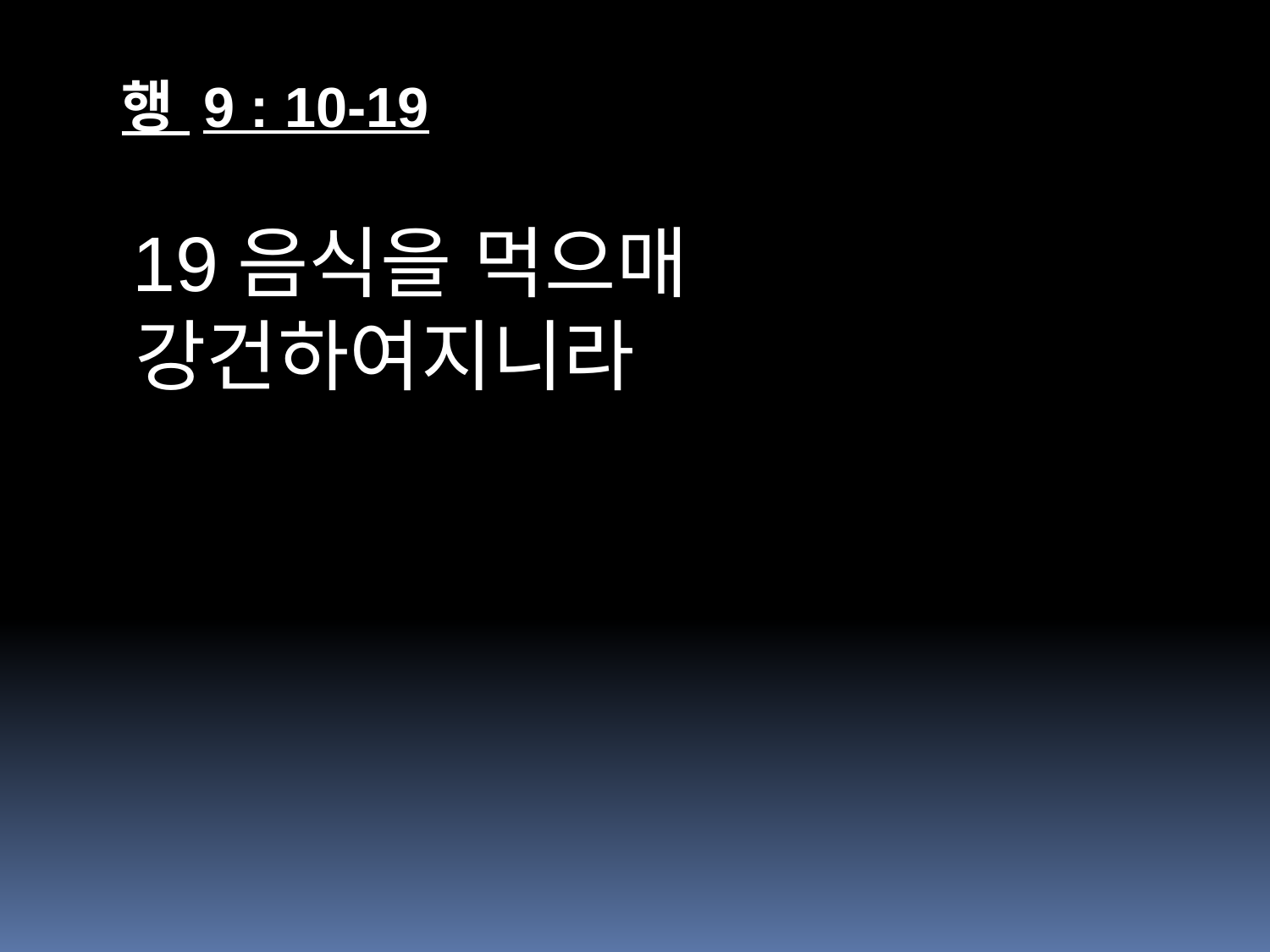

행 9 : 10-19

  19음식을 먹으매 강건하여지니라